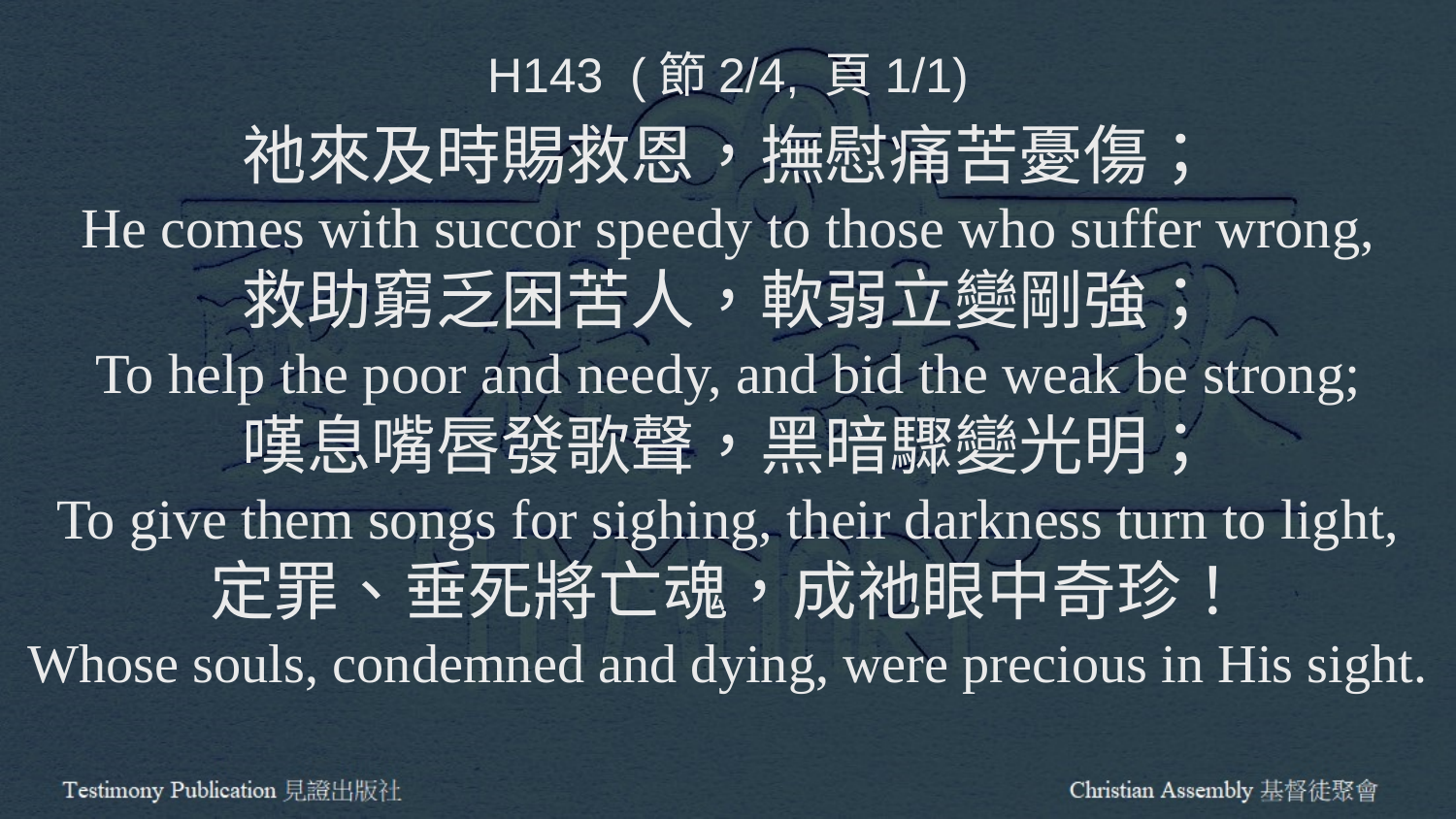

H143  (節2/4, 頁1/1)
祂來及時賜救恩，撫慰痛苦憂傷；
He comes with succor speedy to those who suffer wrong,
救助窮乏困苦人，軟弱立變剛強；
To help the poor and needy, and bid the weak be strong;
嘆息嘴唇發歌聲，黑暗驟變光明；
To give them songs for sighing, their darkness turn to light,
定罪、垂死將亡魂，成祂眼中奇珍！
Whose souls, condemned and dying, were precious in His sight.